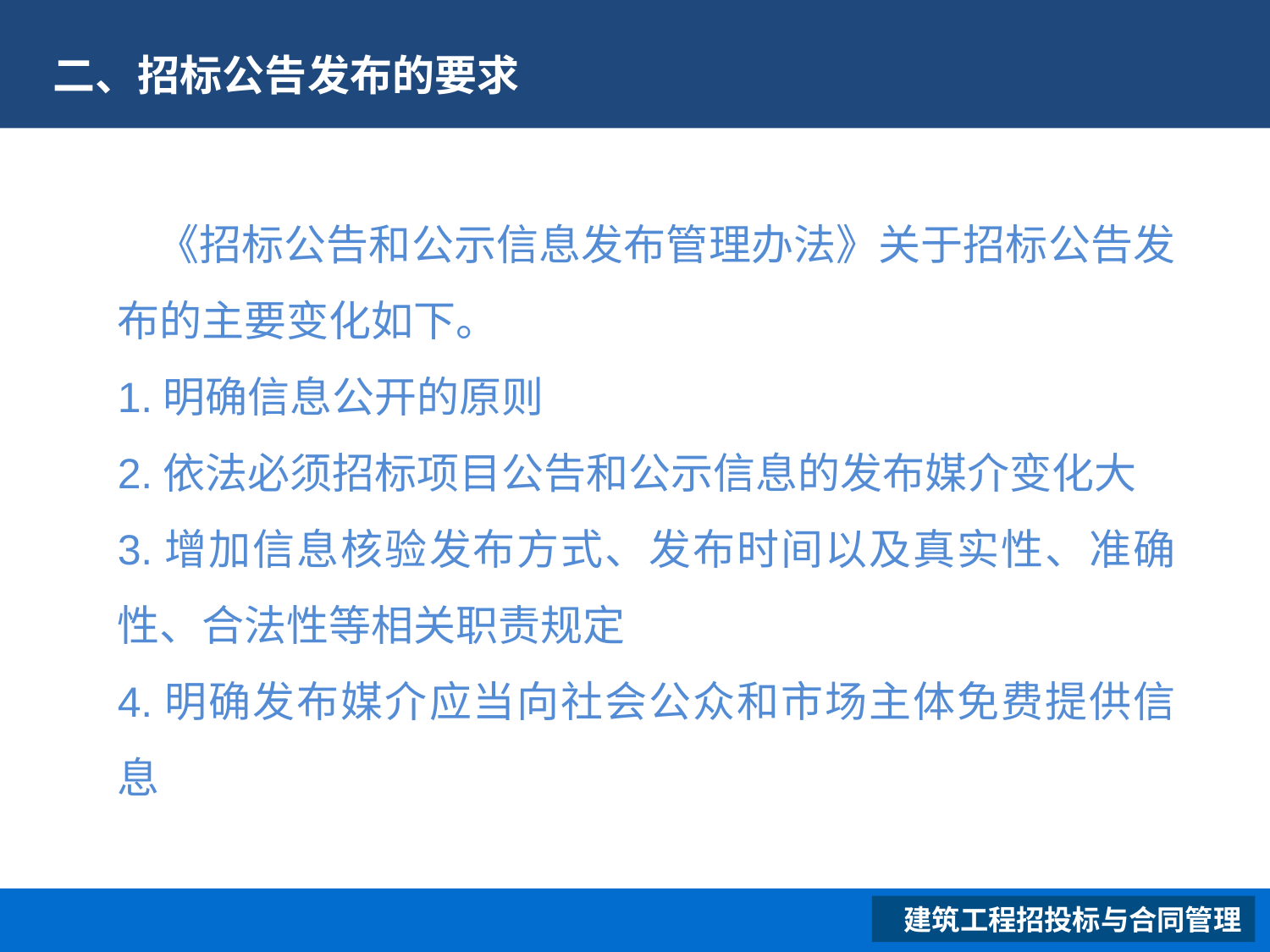

# 二、招标公告发布的要求
   《招标公告和公示信息发布管理办法》关于招标公告发布的主要变化如下。
1.明确信息公开的原则
2.依法必须招标项目公告和公示信息的发布媒介变化大
3.增加信息核验发布方式、发布时间以及真实性、准确性、合法性等相关职责规定
4.明确发布媒介应当向社会公众和市场主体免费提供信息

  建筑工程招投标与合同管理
XXXXXXXXXXXXXXXXXX